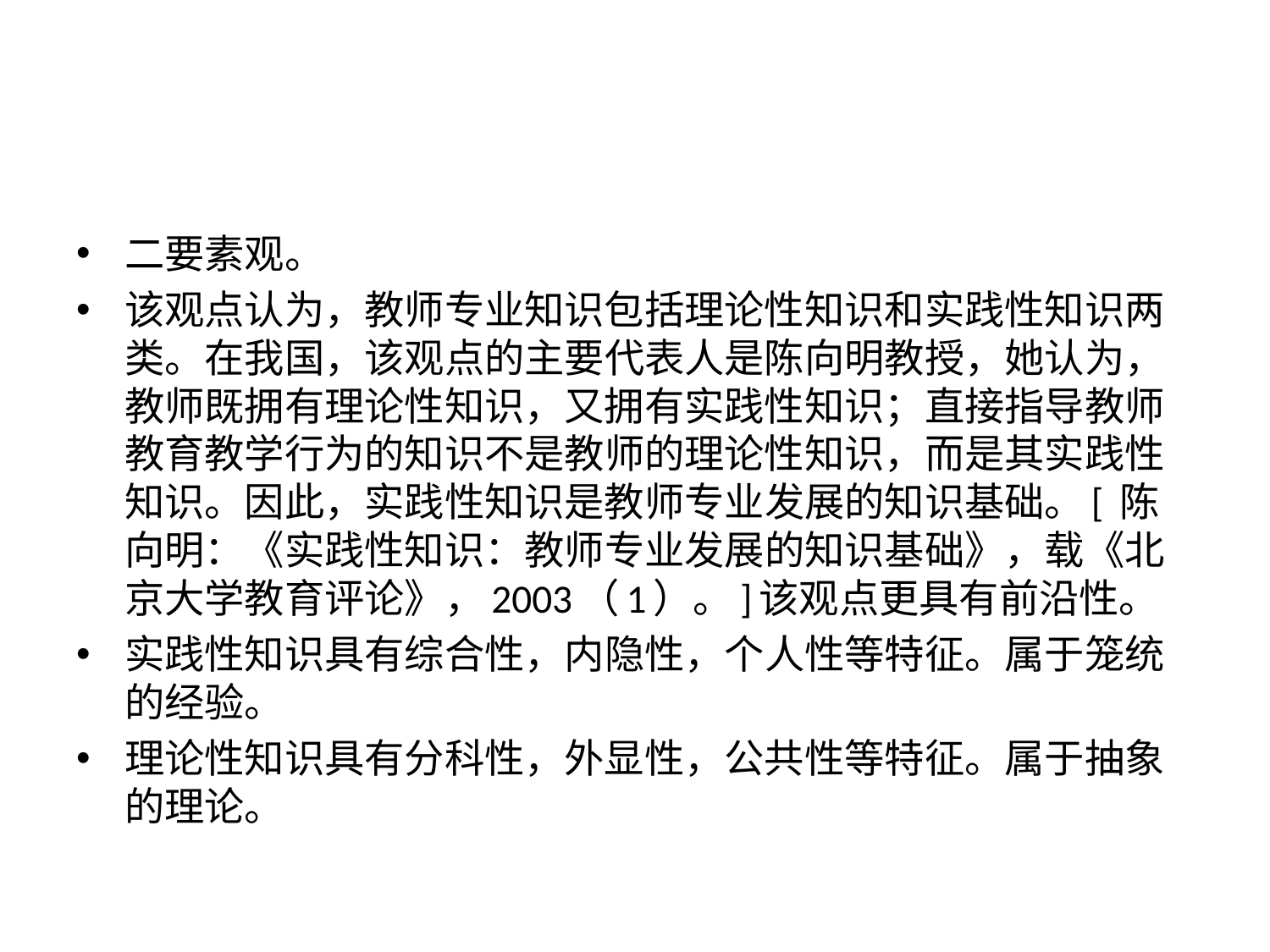

#
二要素观。
该观点认为，教师专业知识包括理论性知识和实践性知识两类。在我国，该观点的主要代表人是陈向明教授，她认为，教师既拥有理论性知识，又拥有实践性知识；直接指导教师教育教学行为的知识不是教师的理论性知识，而是其实践性知识。因此，实践性知识是教师专业发展的知识基础。[ 陈向明：《实践性知识：教师专业发展的知识基础》，载《北京大学教育评论》，2003（1）。]该观点更具有前沿性。
实践性知识具有综合性，内隐性，个人性等特征。属于笼统的经验。
理论性知识具有分科性，外显性，公共性等特征。属于抽象的理论。